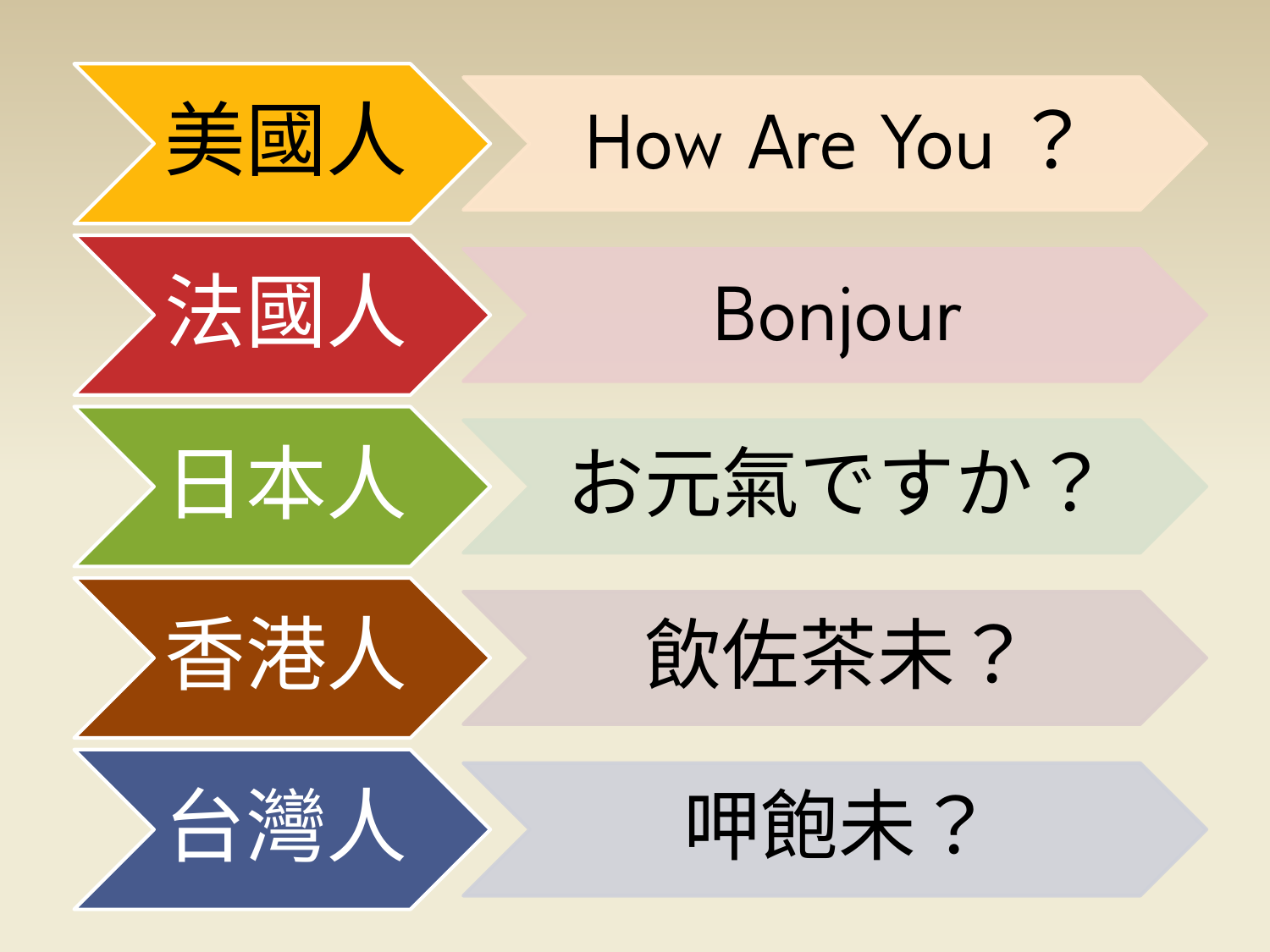

美國人
How Are You？
法國人
Bonjour
日本人
お元氣ですか？
香港人
飲佐茶未？
台灣人
呷飽未？